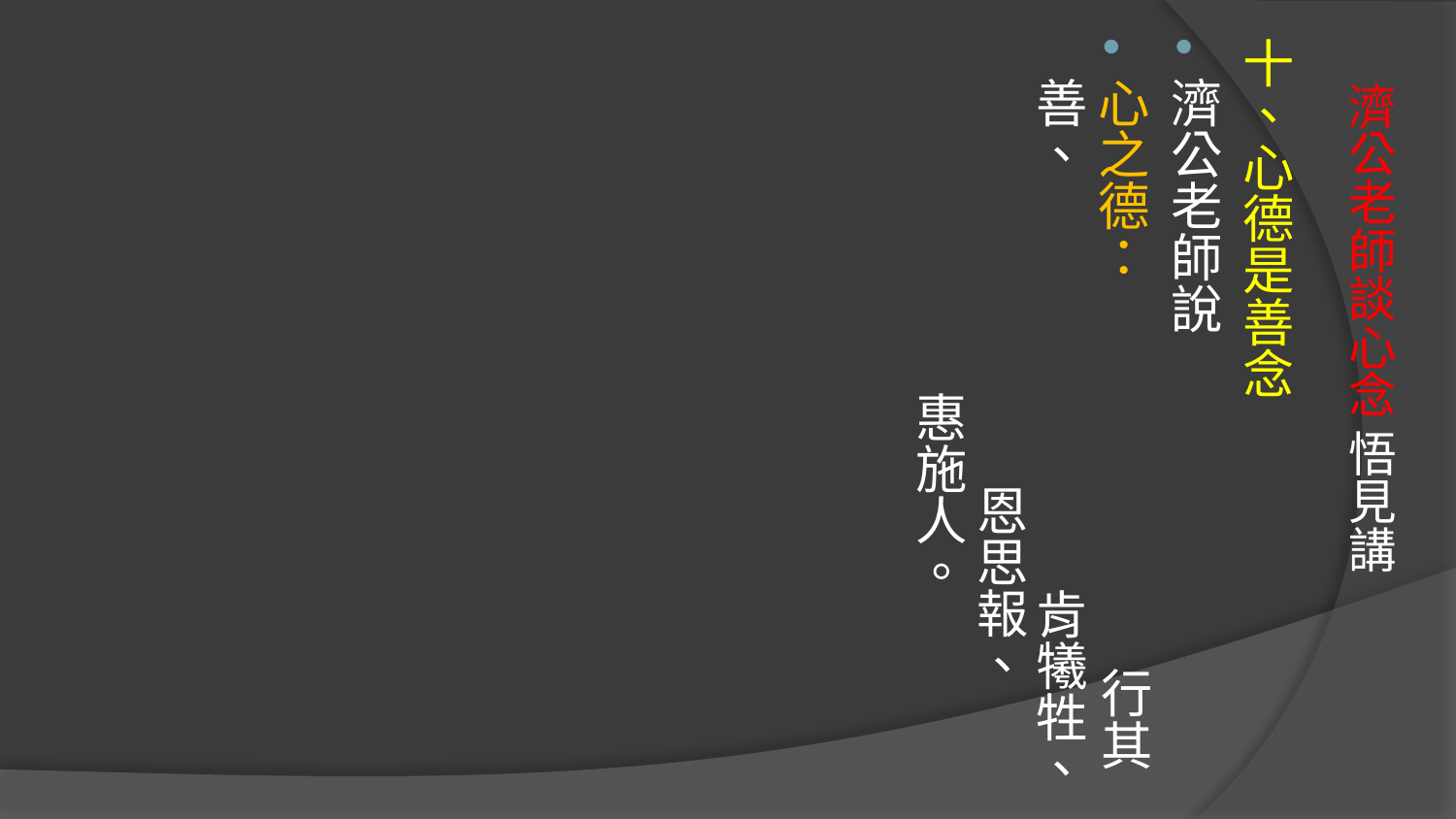

十、心德是善念
濟公老師說
心之德：                                 行其善、                                   肯犧牲、                                   恩思報、                                    惠施人。

# 濟公老師談心念 悟見講